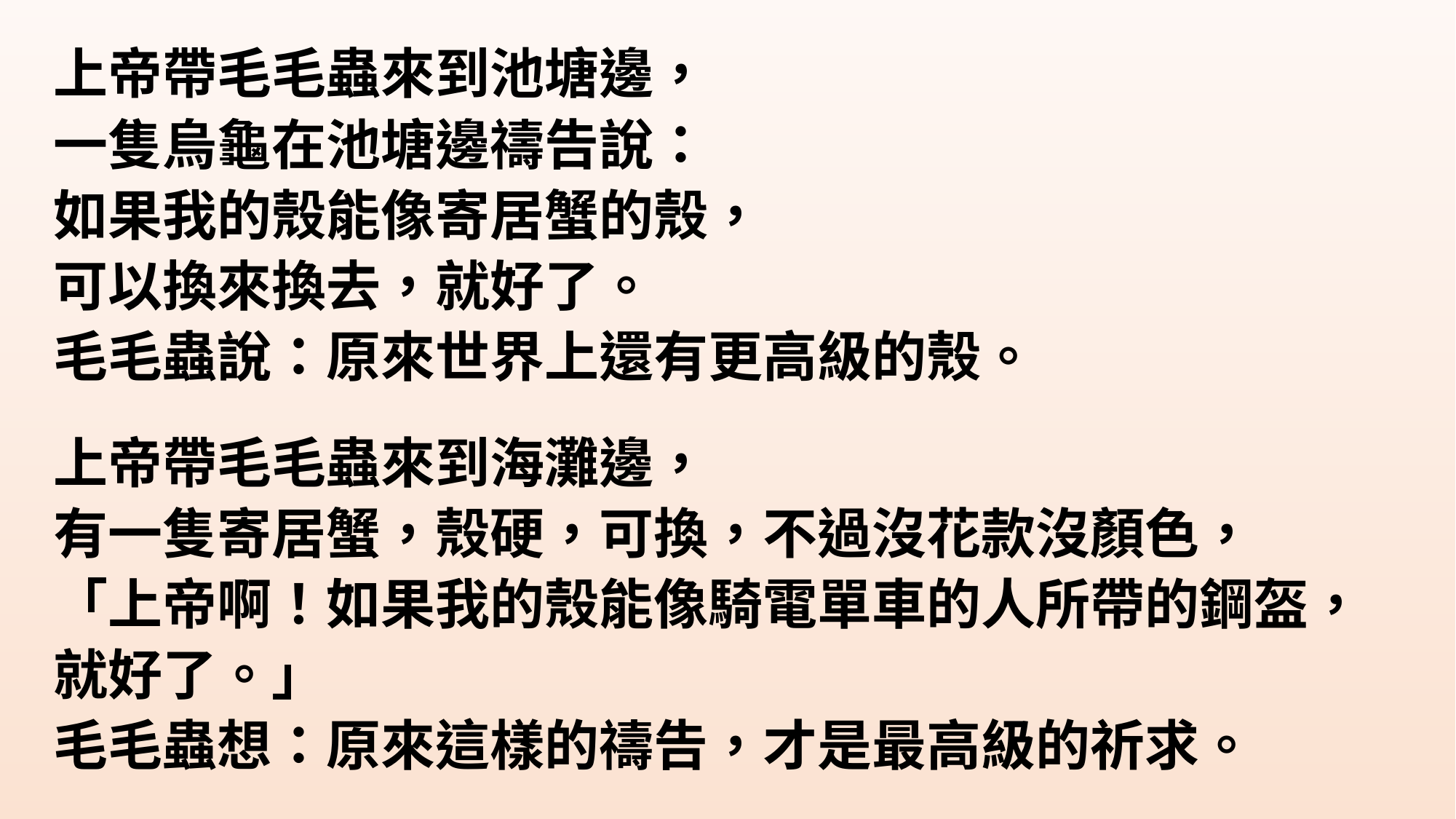

上帝帶毛毛蟲來到池塘邊，
一隻烏龜在池塘邊禱告說：
如果我的殼能像寄居蟹的殼，
可以換來換去，就好了。
毛毛蟲說：原來世界上還有更高級的殼。

上帝帶毛毛蟲來到海灘邊，
有一隻寄居蟹，殼硬，可換，不過沒花款沒顏色，
「上帝啊！如果我的殼能像騎電單車的人所帶的鋼盔，就好了。」
毛毛蟲想：原來這樣的禱告，才是最高級的祈求。